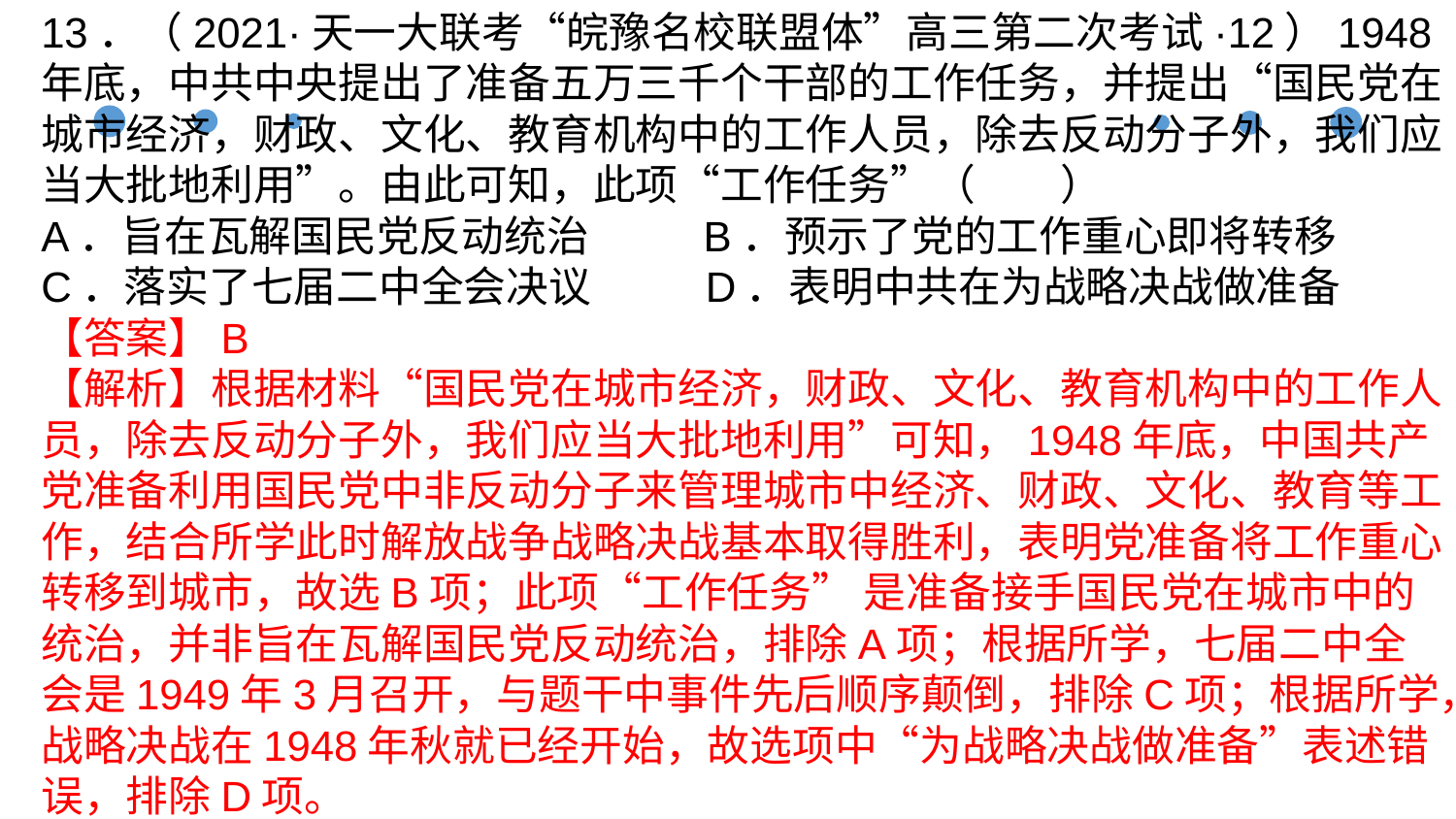

13．（2021·天一大联考“皖豫名校联盟体”高三第二次考试·12）1948年底，中共中央提出了准备五万三千个干部的工作任务，并提出“国民党在城市经济，财政、文化、教育机构中的工作人员，除去反动分子外，我们应当大批地利用”。由此可知，此项“工作任务”（　　）
A．旨在瓦解国民党反动统治           B．预示了党的工作重心即将转移
C．落实了七届二中全会决议           D．表明中共在为战略决战做准备
【答案】B
【解析】根据材料“国民党在城市经济，财政、文化、教育机构中的工作人员，除去反动分子外，我们应当大批地利用”可知，1948年底，中国共产党准备利用国民党中非反动分子来管理城市中经济、财政、文化、教育等工作，结合所学此时解放战争战略决战基本取得胜利，表明党准备将工作重心转移到城市，故选B项；此项“工作任务” 是准备接手国民党在城市中的统治，并非旨在瓦解国民党反动统治，排除A项；根据所学，七届二中全会是1949年3月召开，与题干中事件先后顺序颠倒，排除C项；根据所学，战略决战在1948年秋就已经开始，故选项中“为战略决战做准备”表述错误，排除D项。